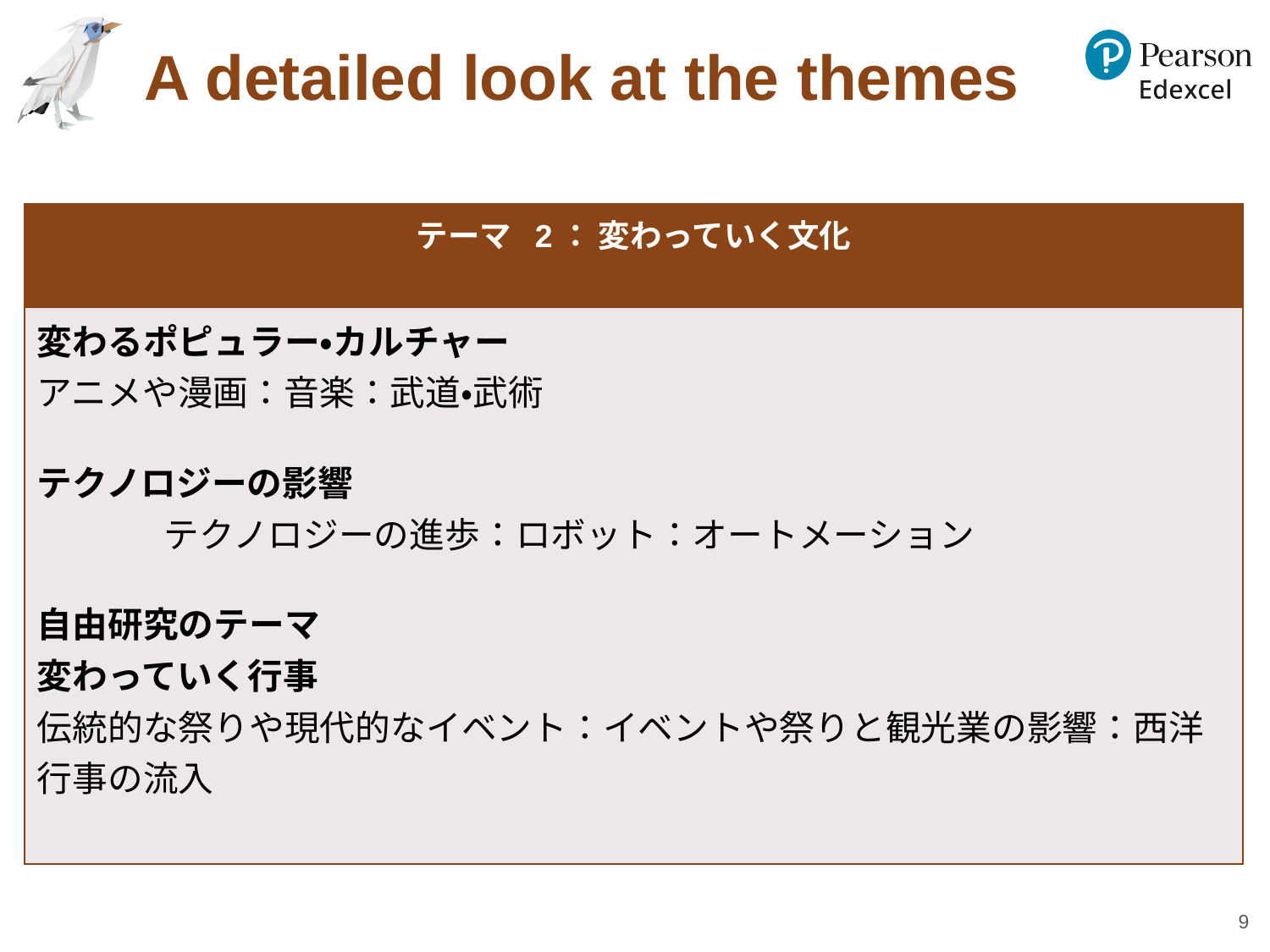

# A detailed look at the themes

| テーマ 2： 変わっていく文化 |
| --- |
| 変わるポピュラー・カルチャー アニメや漫画：音楽：武道・武術 テクノロジーの影響 テクノロジーの進歩：ロボット：オートメーション   自由研究のテーマ 変わっていく行事 伝統的な祭りや現代的なイベント：イベントや祭りと観光業の影響：西洋行事の流入 |